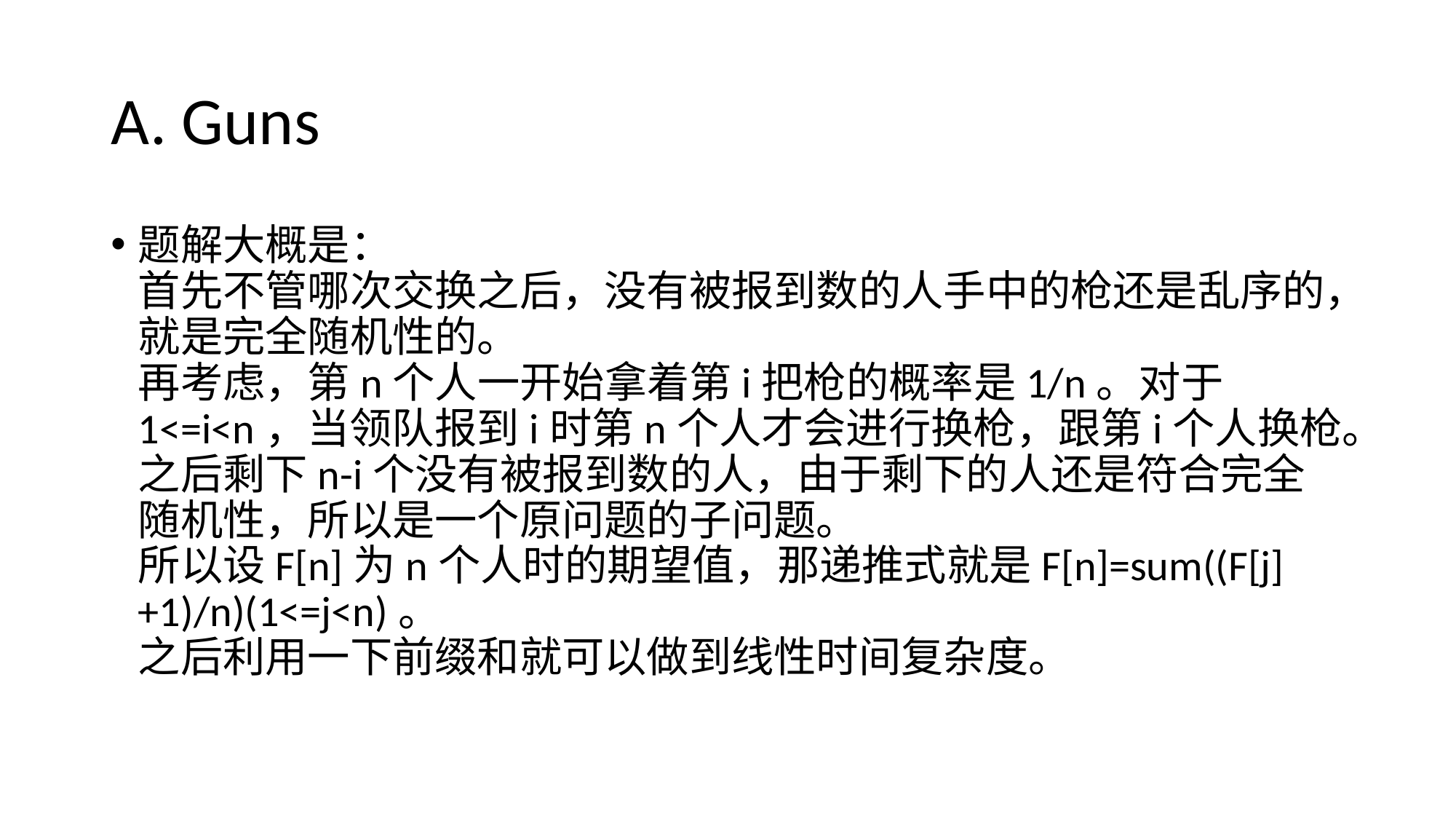

# A. Guns
题解大概是：
首先不管哪次交换之后，没有被报到数的人手中的枪还是乱序的，就是完全随机性的。
再考虑，第n个人一开始拿着第i把枪的概率是1/n。对于1<=i<n，当领队报到i时第n个人才会进行换枪，跟第i个人换枪。之后剩下n-i个没有被报到数的人，由于剩下的人还是符合完全随机性，所以是一个原问题的子问题。
所以设F[n]为n个人时的期望值，那递推式就是F[n]=sum((F[j]+1)/n)(1<=j<n)。
之后利用一下前缀和就可以做到线性时间复杂度。